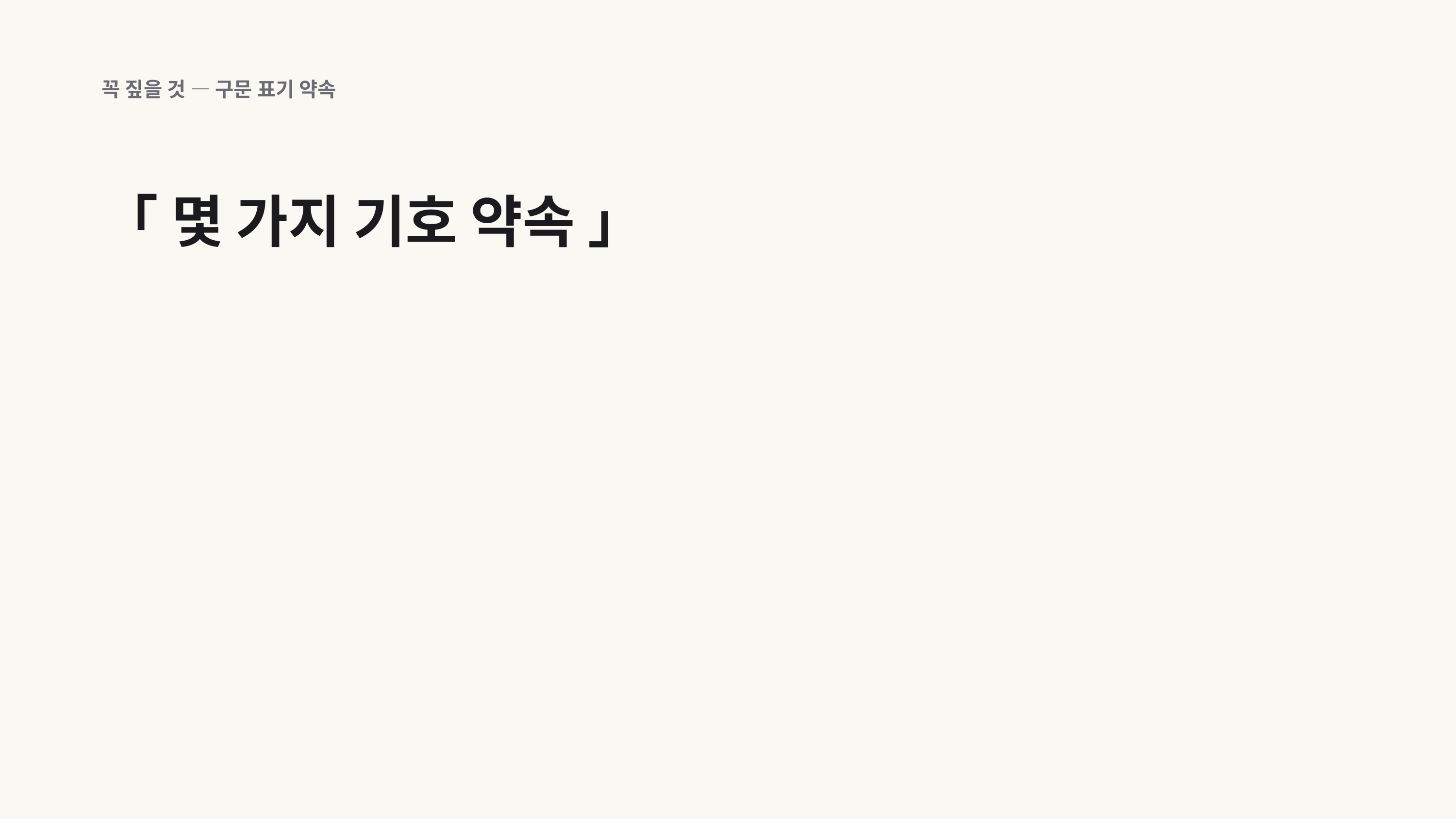

꼭 짚을 것 — 구문 표기 약속
「 몇 가지 기호 약속 」